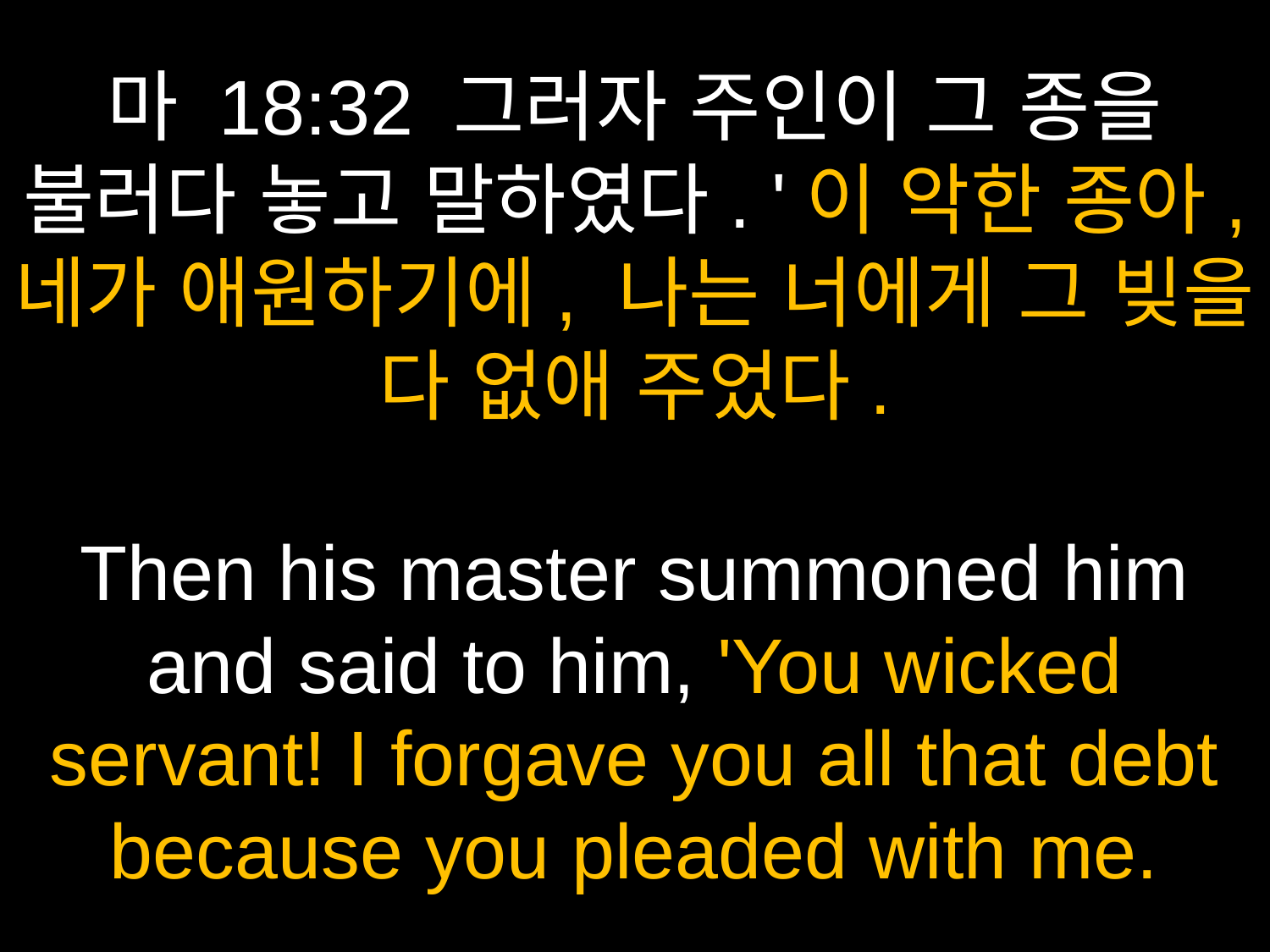

# 마 18:32 그러자 주인이 그 종을 불러다 놓고 말하였다. '이 악한 종아, 네가 애원하기에, 나는 너에게 그 빚을 다 없애 주었다. Then his master summoned him and said to him, 'You wicked servant! I forgave you all that debt because you pleaded with me.